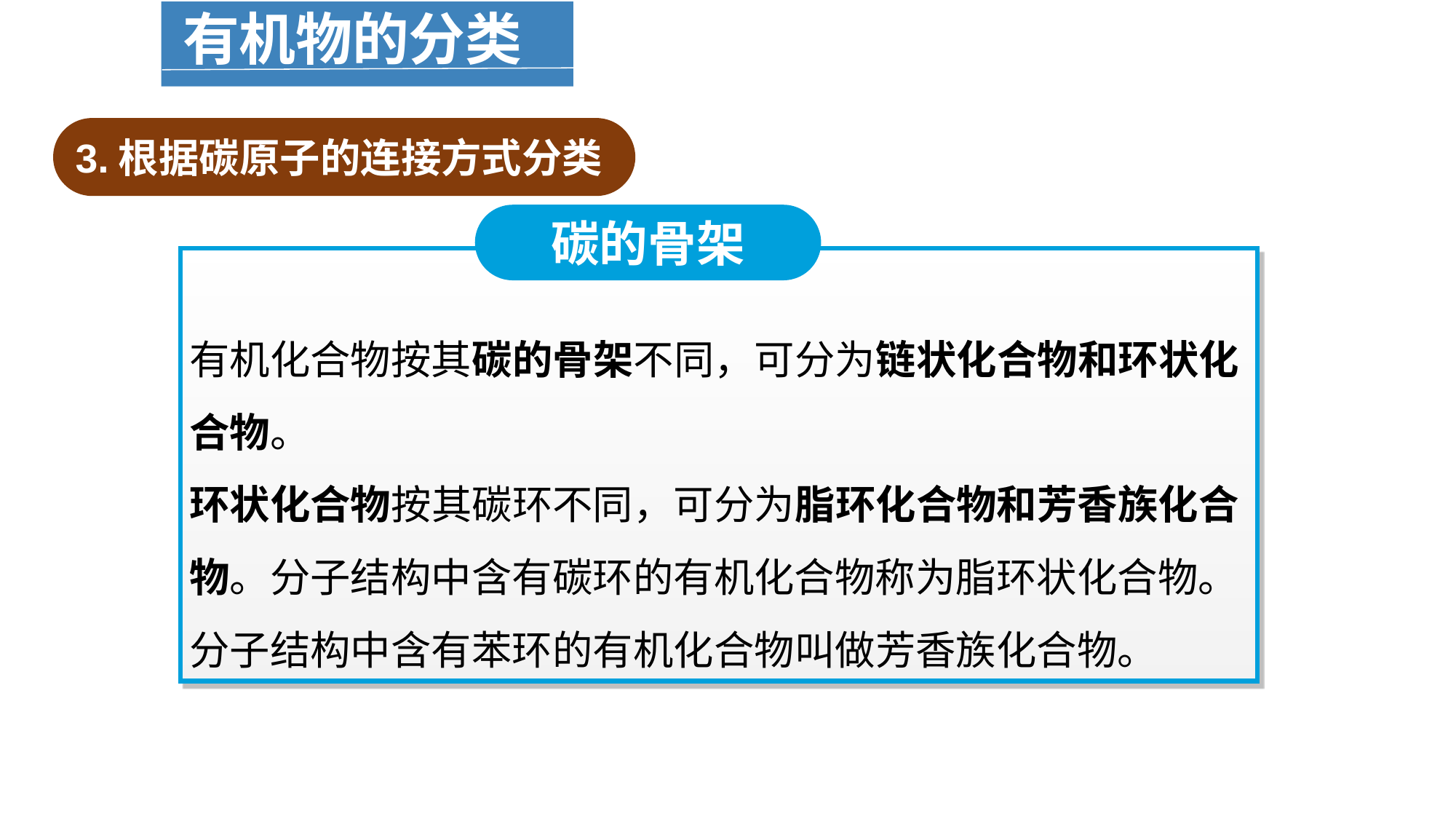

有机物的分类
3.根据碳原子的连接方式分类
碳的骨架

有机化合物按其碳的骨架不同，可分为链状化合物和环状化合物。
环状化合物按其碳环不同，可分为脂环化合物和芳香族化合物。分子结构中含有碳环的有机化合物称为脂环状化合物。分子结构中含有苯环的有机化合物叫做芳香族化合物。